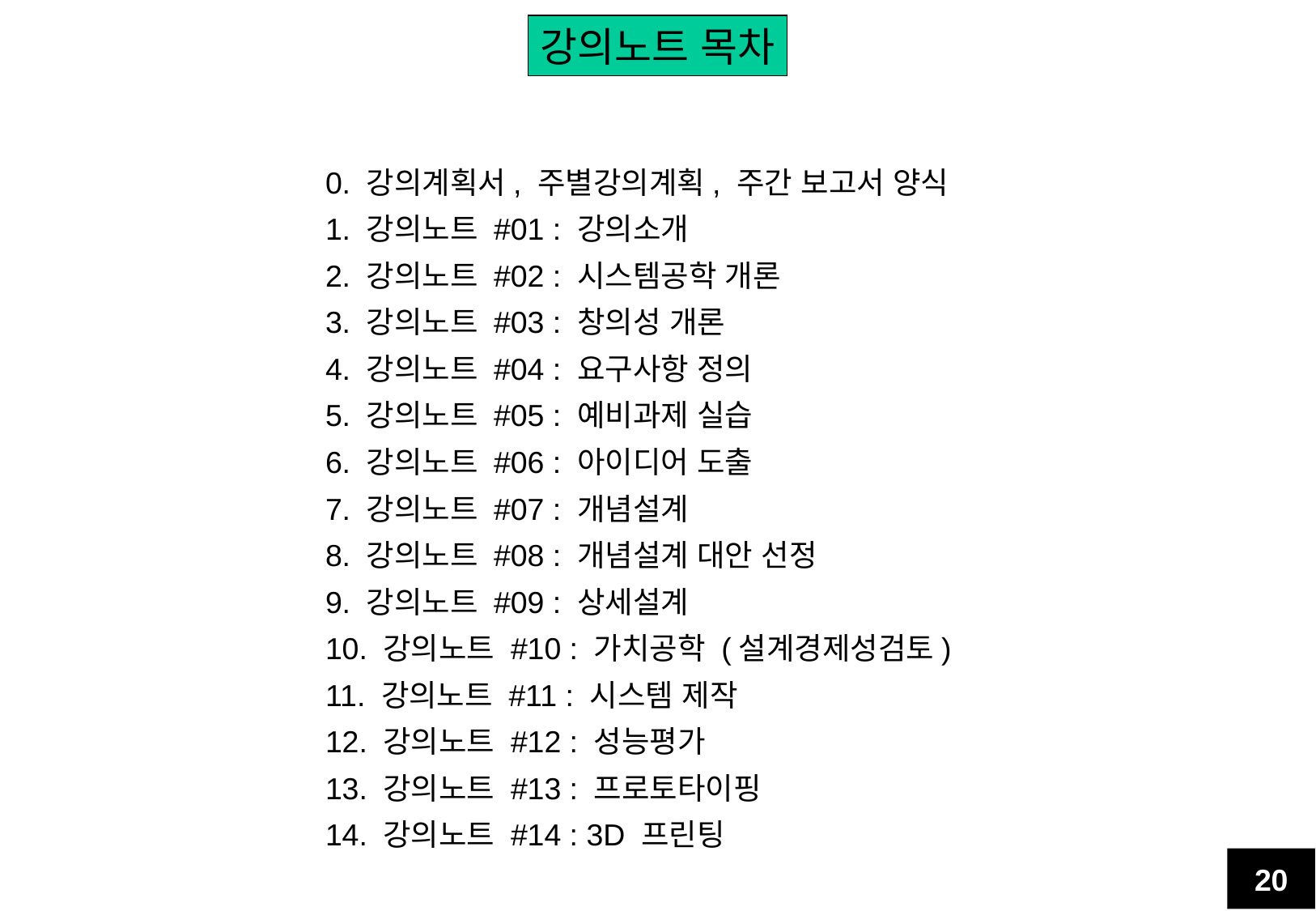

강의노트 목차
0. 강의계획서, 주별강의계획, 주간 보고서 양식
1. 강의노트 #01 : 강의소개
2. 강의노트 #02 : 시스템공학 개론
3. 강의노트 #03 : 창의성 개론
4. 강의노트 #04 : 요구사항 정의
5. 강의노트 #05 : 예비과제 실습
6. 강의노트 #06 : 아이디어 도출
7. 강의노트 #07 : 개념설계
8. 강의노트 #08 : 개념설계 대안 선정
9. 강의노트 #09 : 상세설계
10. 강의노트 #10 : 가치공학 (설계경제성검토)
11. 강의노트 #11 : 시스템 제작
12. 강의노트 #12 : 성능평가
13. 강의노트 #13 : 프로토타이핑
14. 강의노트 #14 : 3D 프린팅
20